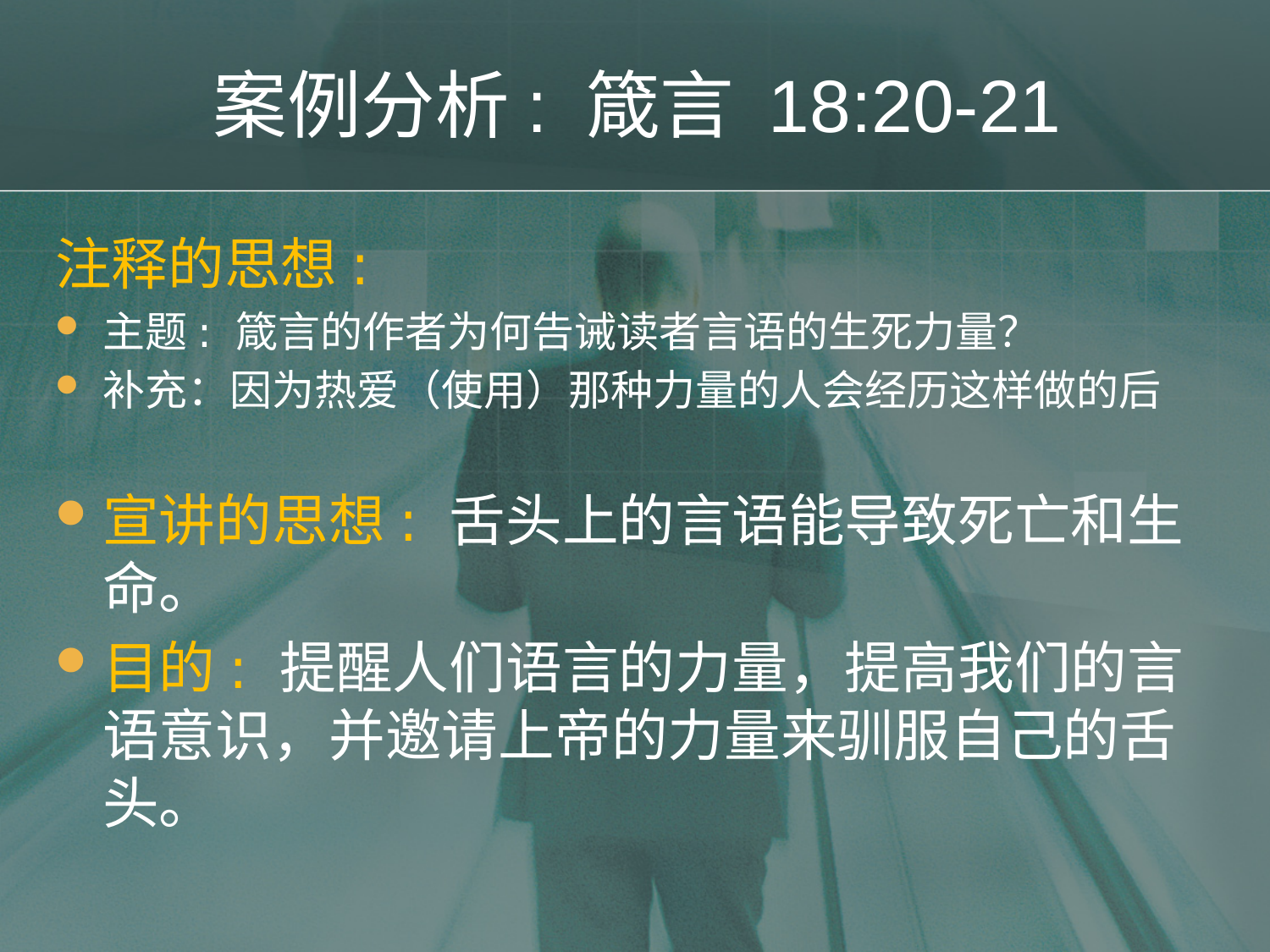

# 案例分析: 箴言 18:20-21
注释的思想:
主题: 箴言的作者为何告诫读者言语的生死力量？
补充：因为热爱（使用）那种力量的人会经历这样做的后

宣讲的思想: 舌头上的言语能导致死亡和生命。
目的: 提醒人们语言的力量，提高我们的言语意识，并邀请上帝的力量来驯服自己的舌头。